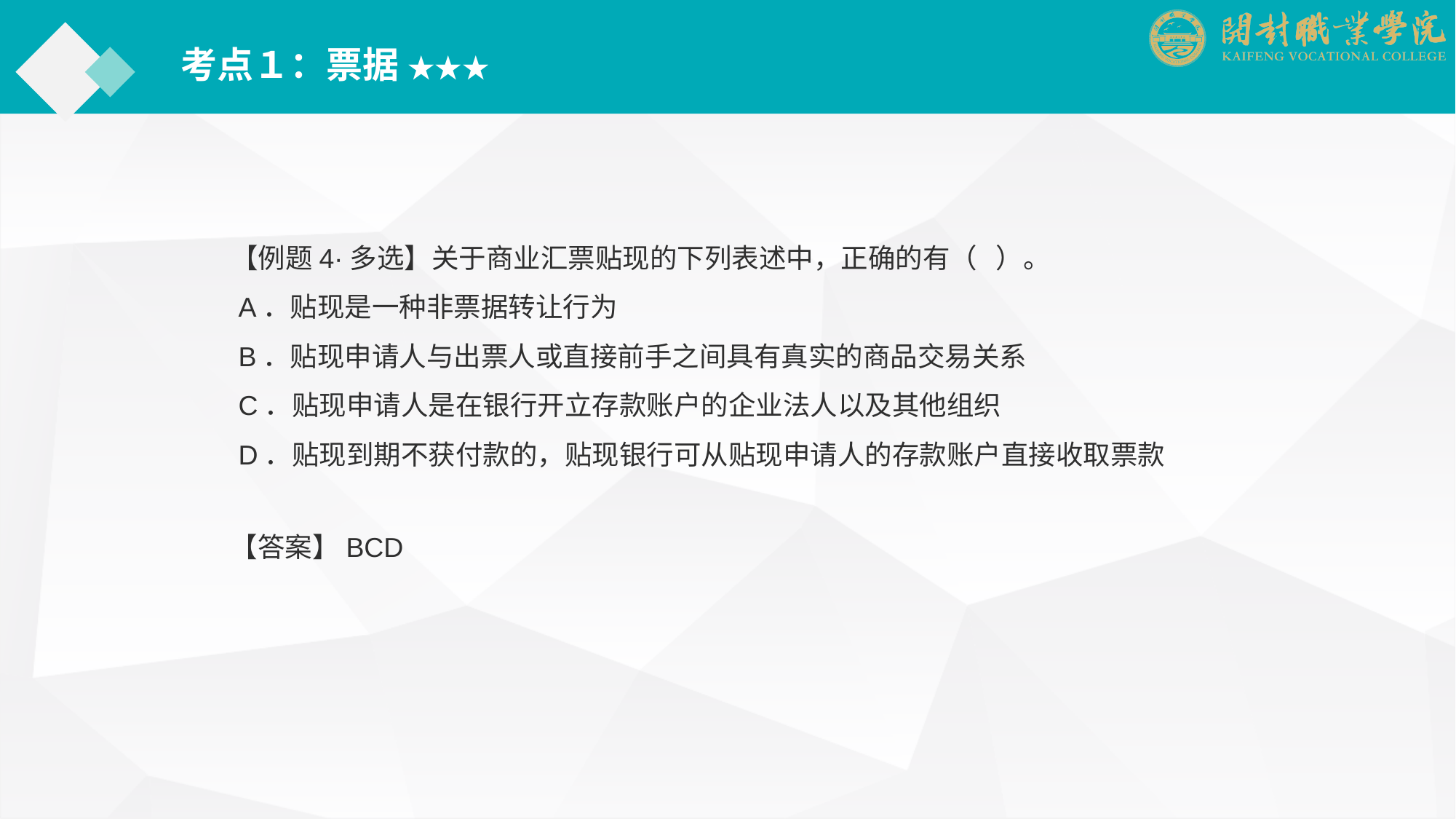

考点１：票据 ★★★
【例题4·多选】关于商业汇票贴现的下列表述中，正确的有（   ）。
 A．贴现是一种非票据转让行为
 B．贴现申请人与出票人或直接前手之间具有真实的商品交易关系
 C．贴现申请人是在银行开立存款账户的企业法人以及其他组织
 D．贴现到期不获付款的，贴现银行可从贴现申请人的存款账户直接收取票款
【答案】BCD